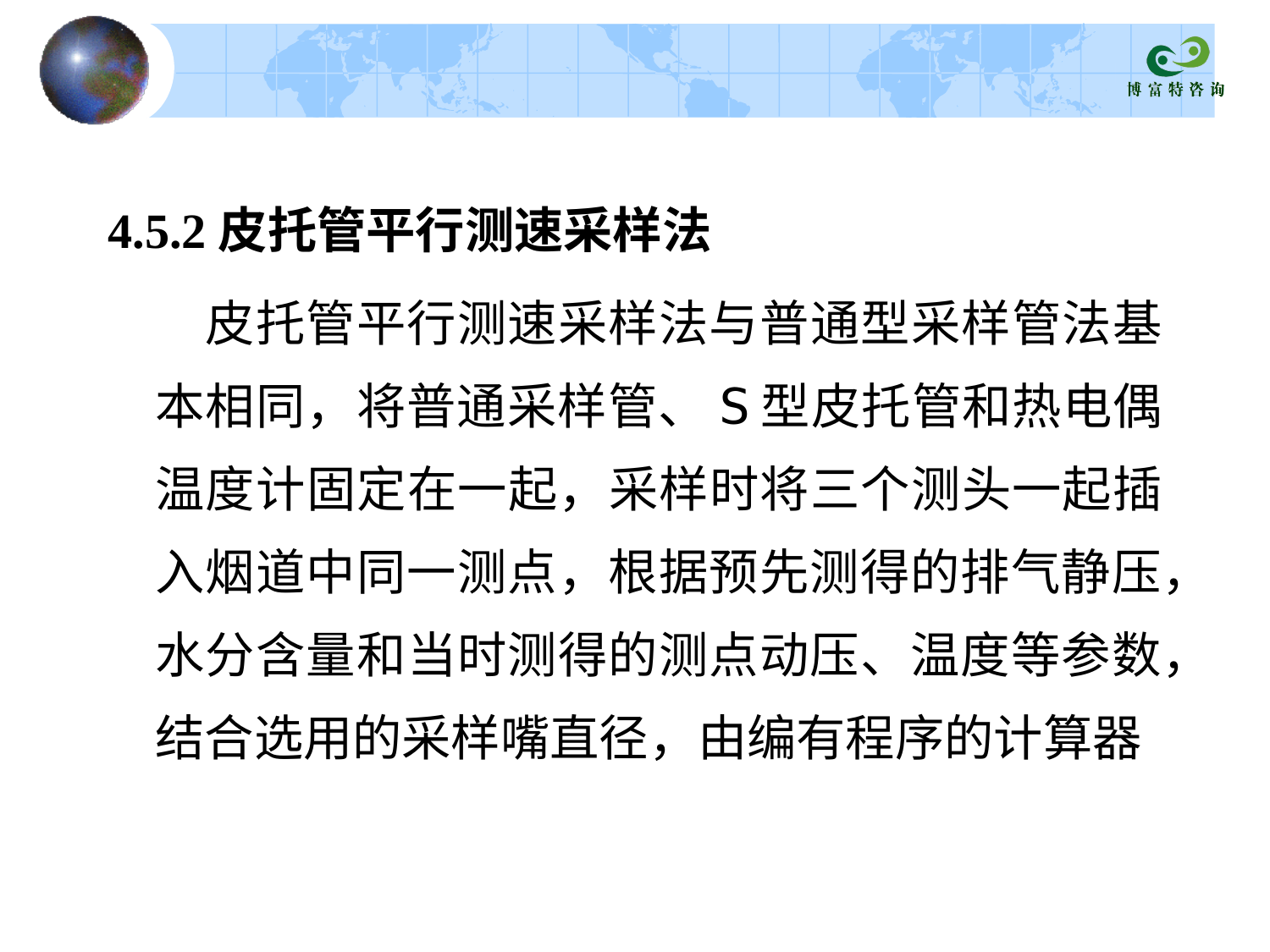

4.5.2皮托管平行测速采样法
       皮托管平行测速采样法与普通型采样管法基本相同，将普通采样管、S型皮托管和热电偶温度计固定在一起，采样时将三个测头一起插入烟道中同一测点，根据预先测得的排气静压，水分含量和当时测得的测点动压、温度等参数，结合选用的采样嘴直径，由编有程序的计算器